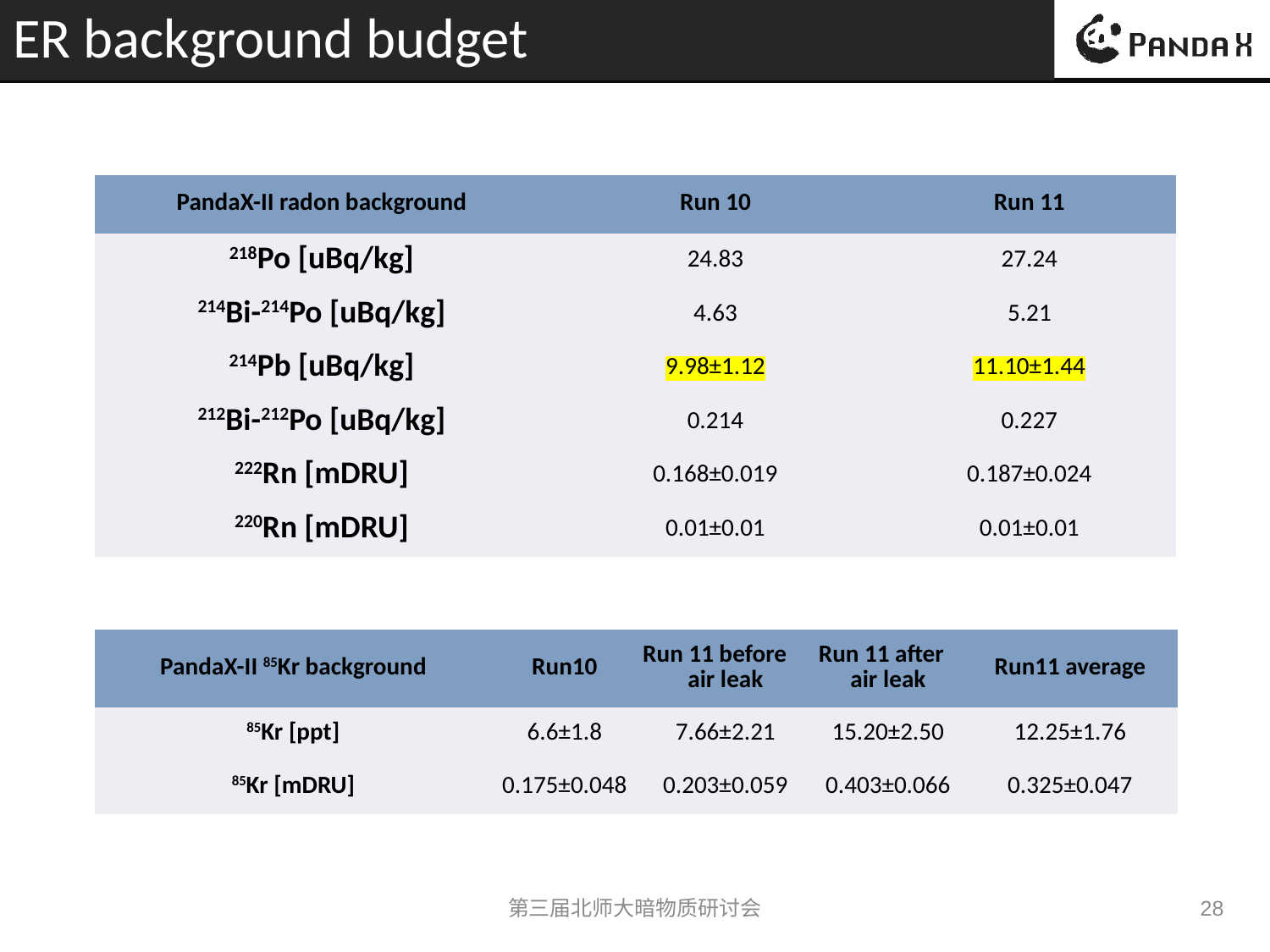

# ER background budget
| PandaX-II radon background | Run 10 | Run 11 |
| --- | --- | --- |
| 218Po [uBq/kg] | 24.83 | 27.24 |
| 214Bi-214Po [uBq/kg] | 4.63 | 5.21 |
| 214Pb [uBq/kg] | 9.98±1.12 | 11.10±1.44 |
| 212Bi-212Po [uBq/kg] | 0.214 | 0.227 |
| 222Rn [mDRU] | 0.168±0.019 | 0.187±0.024 |
| 220Rn [mDRU] | 0.01±0.01 | 0.01±0.01 |

| PandaX-II 85Kr background | Run10 | Run 11 before air leak | Run 11 after air leak | Run11 average |
| --- | --- | --- | --- | --- |
| 85Kr [ppt] | 6.6±1.8 | 7.66±2.21 | 15.20±2.50 | 12.25±1.76 |
| 85Kr [mDRU] | 0.175±0.048 | 0.203±0.059 | 0.403±0.066 | 0.325±0.047 |
第三届北师大暗物质研讨会
28